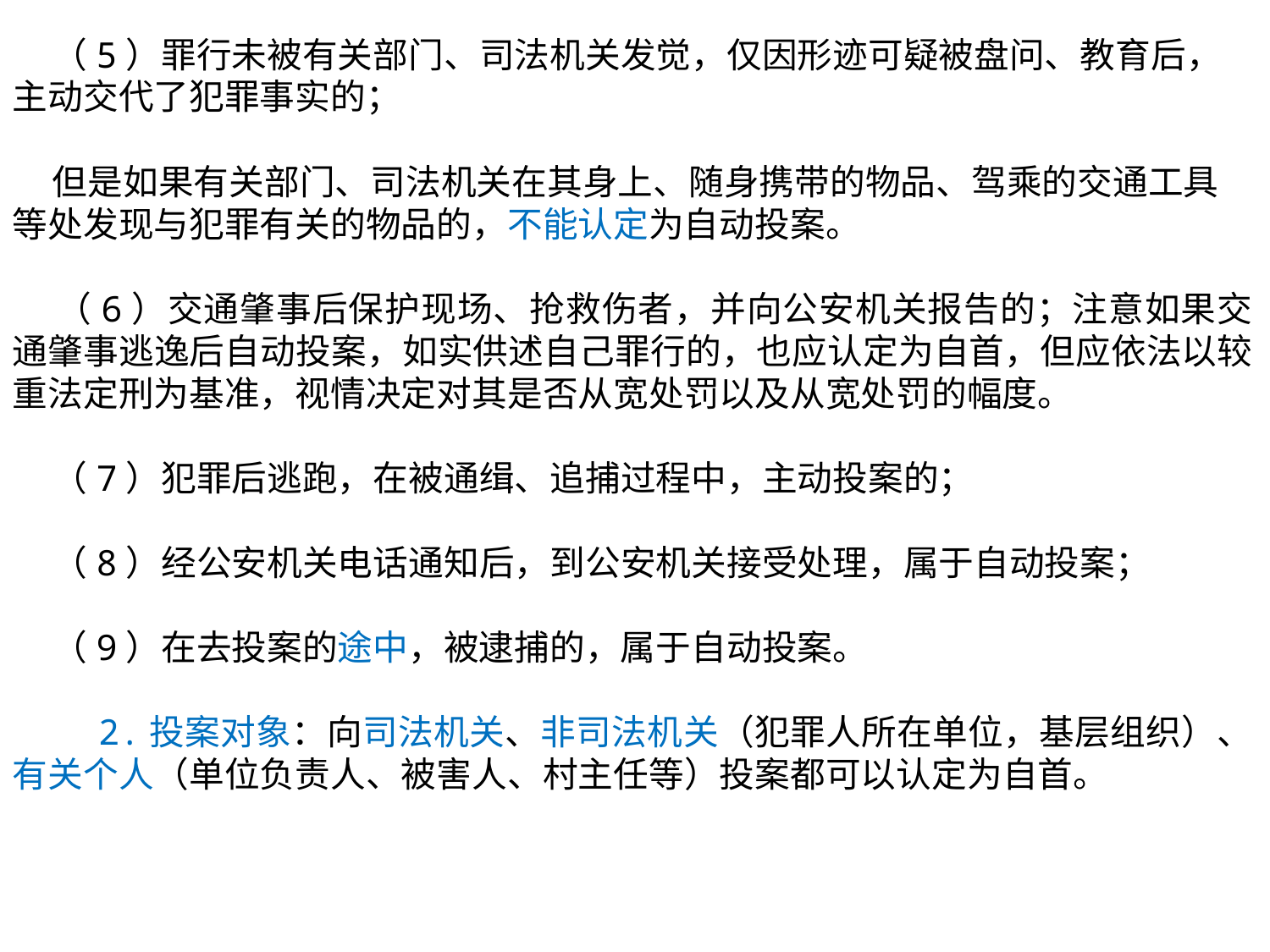

（5）罪行未被有关部门、司法机关发觉，仅因形迹可疑被盘问、教育后，主动交代了犯罪事实的；

    但是如果有关部门、司法机关在其身上、随身携带的物品、驾乘的交通工具等处发现与犯罪有关的物品的，不能认定为自动投案。

    （6）交通肇事后保护现场、抢救伤者，并向公安机关报告的；注意如果交通肇事逃逸后自动投案，如实供述自己罪行的，也应认定为自首，但应依法以较重法定刑为基准，视情决定对其是否从宽处罚以及从宽处罚的幅度。

    （7）犯罪后逃跑，在被通缉、追捕过程中，主动投案的；

    （8）经公安机关电话通知后，到公安机关接受处理，属于自动投案；

    （9）在去投案的途中，被逮捕的，属于自动投案。

    2.投案对象：向司法机关、非司法机关（犯罪人所在单位，基层组织）、有关个人（单位负责人、被害人、村主任等）投案都可以认定为自首。